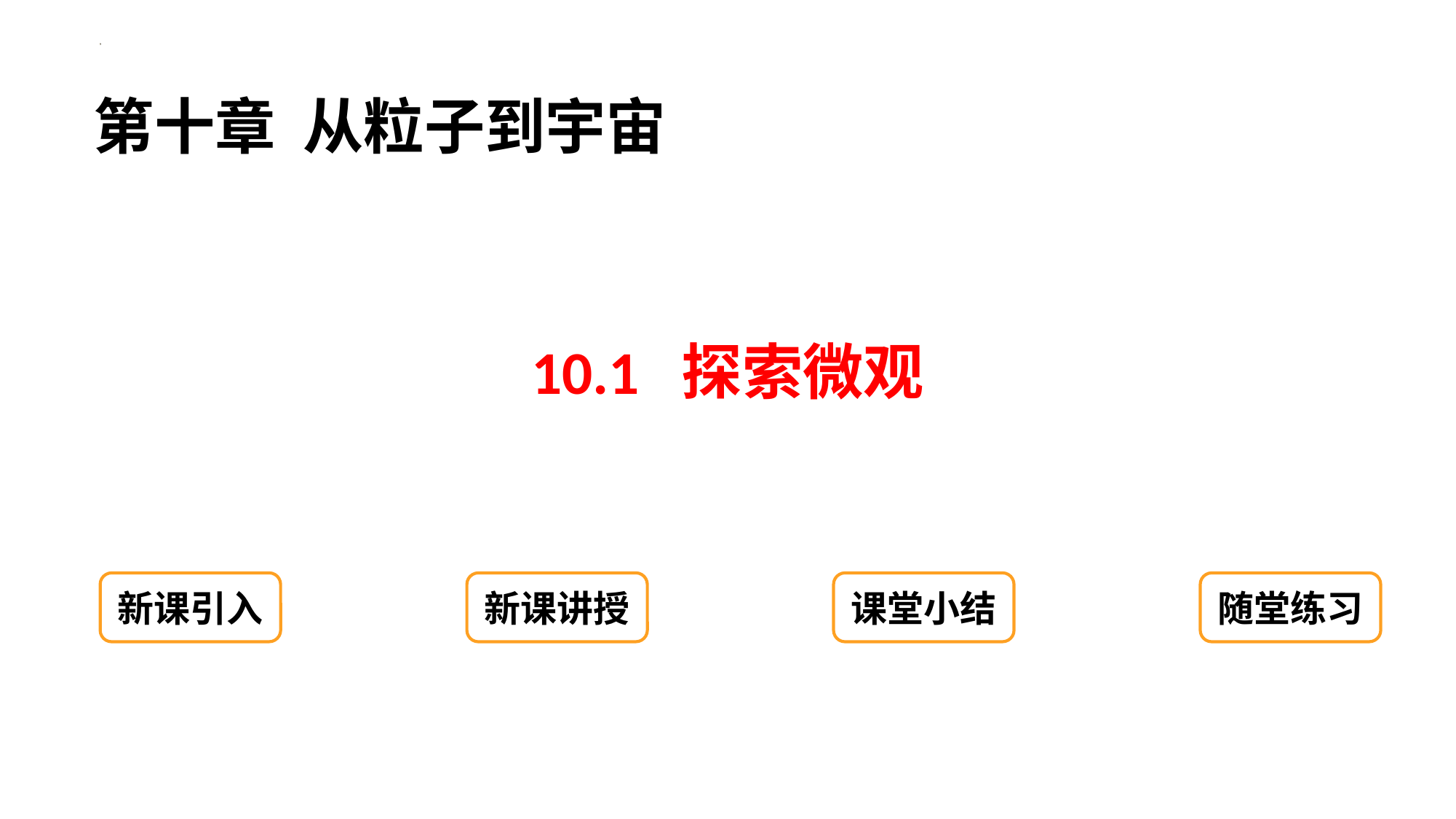

第十章  从粒子到宇宙
10.1  探索微观
新课引入
新课讲授
课堂小结
随堂练习